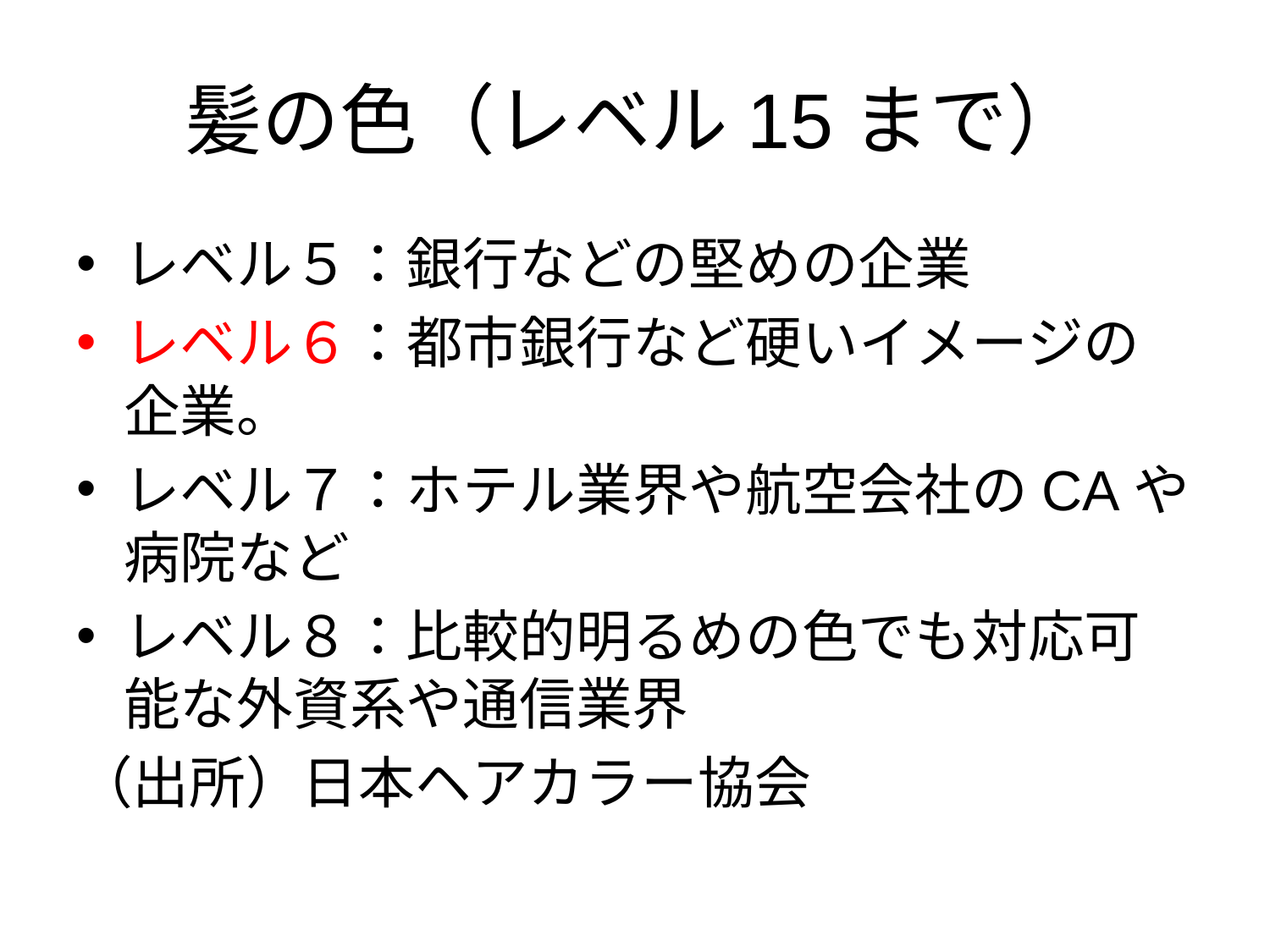

# 髪の色（レベル15まで）
レベル５：銀行などの堅めの企業
レベル６：都市銀行など硬いイメージの企業。
レベル７：ホテル業界や航空会社のCAや病院など
レベル８：比較的明るめの色でも対応可能な外資系や通信業界
（出所）日本ヘアカラー協会